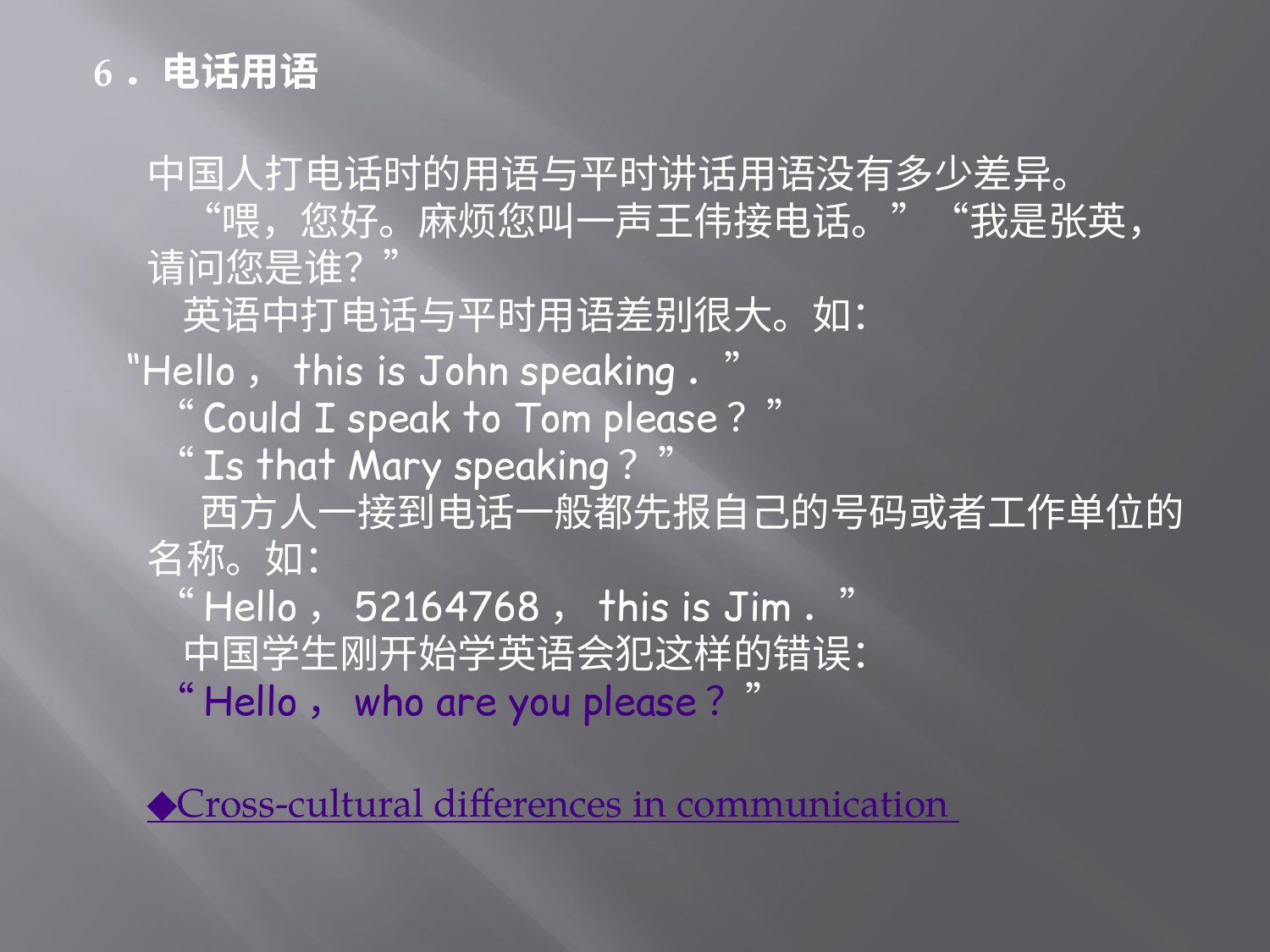

# 6．电话用语
     中国人打电话时的用语与平时讲话用语没有多少差异。
    “喂，您好。麻烦您叫一声王伟接电话。”“我是张英，请问您是谁？”
    英语中打电话与平时用语差别很大。如：
   “Hello，this is John speaking．”
 “Could I speak to Tom please？”
 “Is that Mary speaking？”
      西方人一接到电话一般都先报自己的号码或者工作单位的名称。如：
 “Hello，52164768，this is Jim．”
    中国学生刚开始学英语会犯这样的错误：
 “Hello，who are you please？”
◆Cross-cultural differences in communication